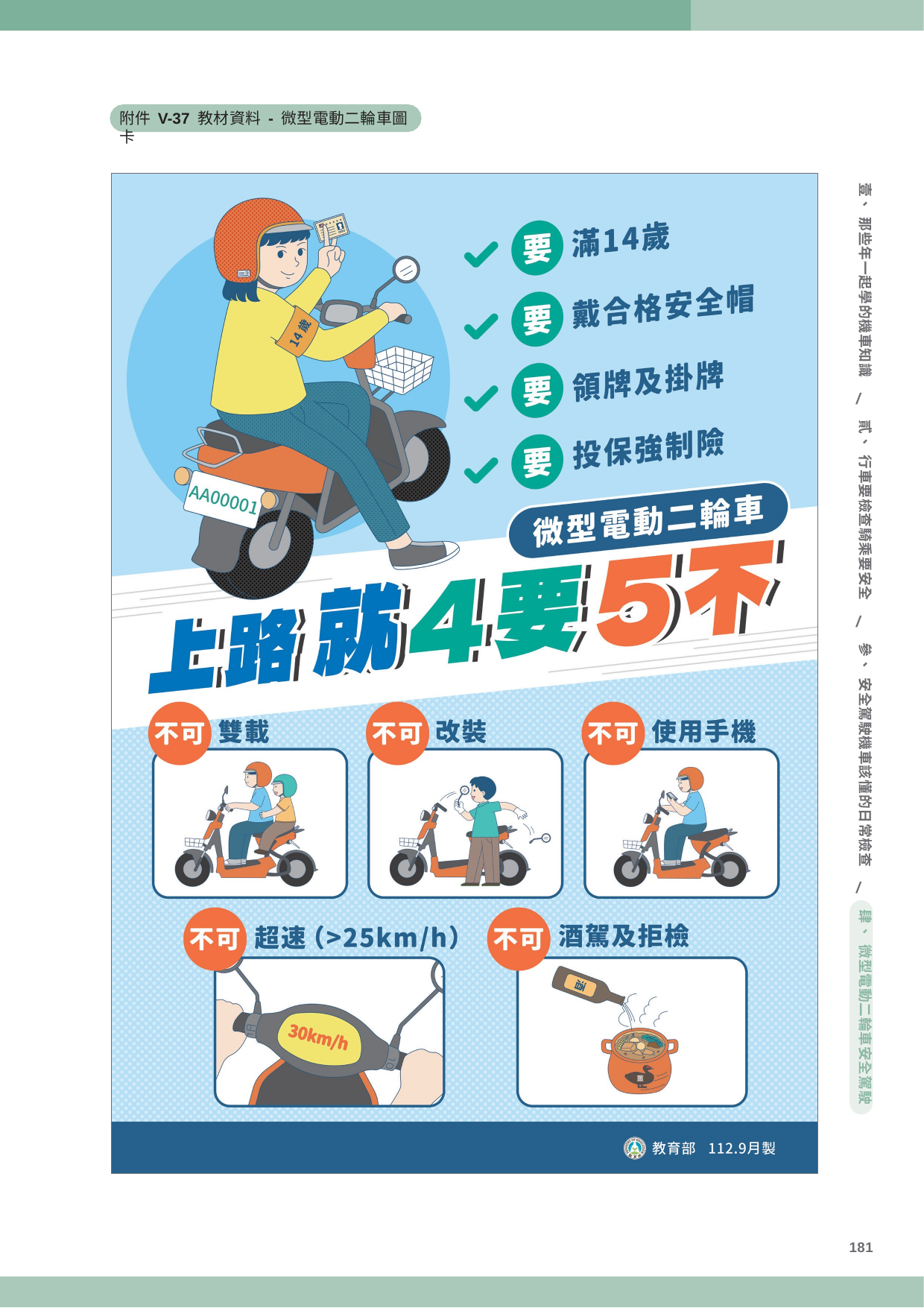

附件 V-37 教材資料 - 微型電動二輪車圖卡

壹、  那些年一起學的機車知識
/
貳、  行車要檢查騎乘要安全
/
參、  安全駕駛機車該懂的日常檢查
/

肆、  微型電動二輪車安全駕駛
181